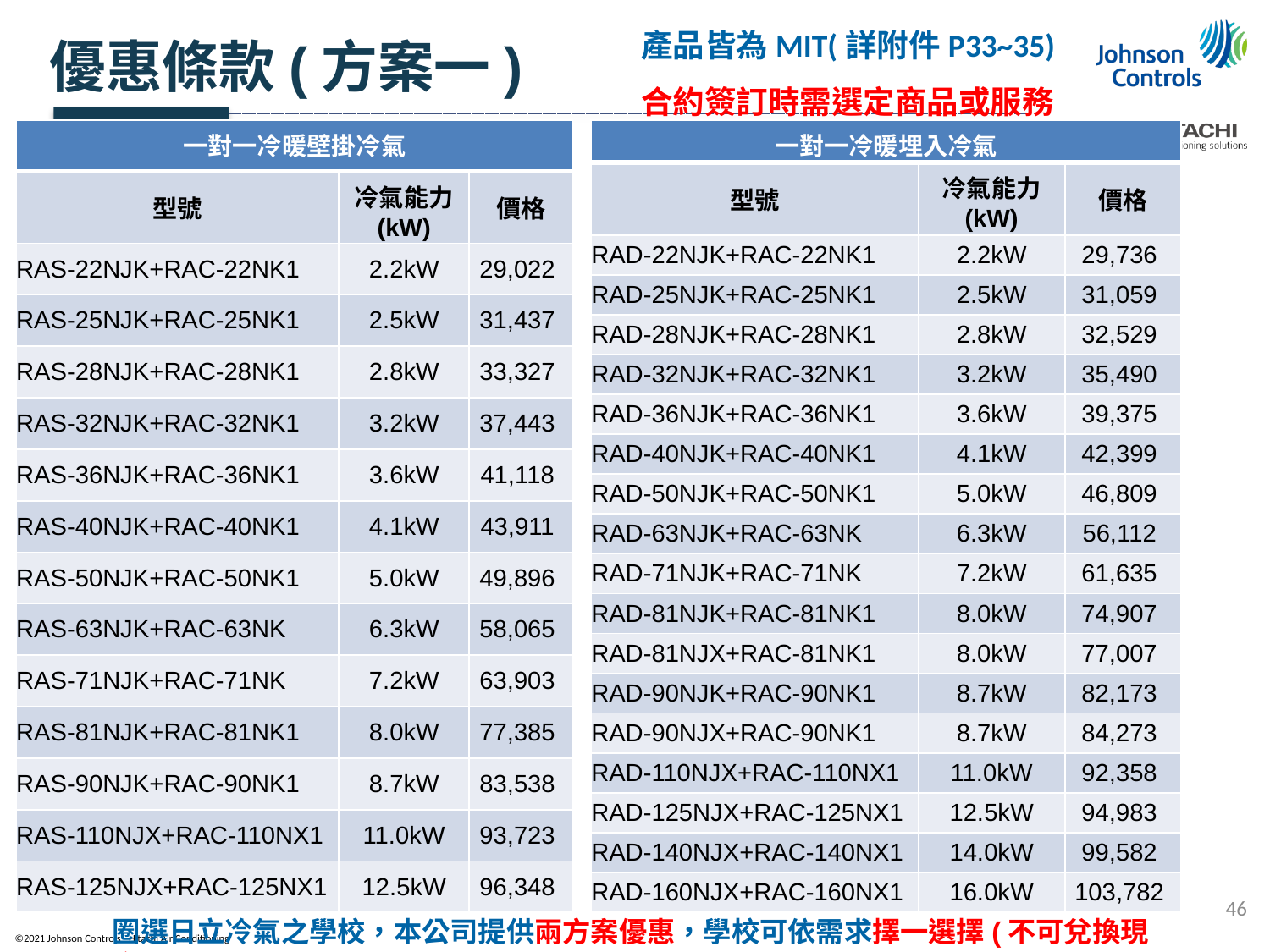

產品皆為MIT(詳附件P33~35)
合約簽訂時需選定商品或服務
優惠條款(方案一)

| 一對一冷暖壁掛冷氣 |  |  |
| --- | --- | --- |
| 型號 | 冷氣能力 (kW) | 價格 |
| RAS-22NJK+RAC-22NK1 | 2.2kW | 29,022 |
| RAS-25NJK+RAC-25NK1 | 2.5kW | 31,437 |
| RAS-28NJK+RAC-28NK1 | 2.8kW | 33,327 |
| RAS-32NJK+RAC-32NK1 | 3.2kW | 37,443 |
| RAS-36NJK+RAC-36NK1 | 3.6kW | 41,118 |
| RAS-40NJK+RAC-40NK1 | 4.1kW | 43,911 |
| RAS-50NJK+RAC-50NK1 | 5.0kW | 49,896 |
| RAS-63NJK+RAC-63NK | 6.3kW | 58,065 |
| RAS-71NJK+RAC-71NK | 7.2kW | 63,903 |
| RAS-81NJK+RAC-81NK1 | 8.0kW | 77,385 |
| RAS-90NJK+RAC-90NK1 | 8.7kW | 83,538 |
| RAS-110NJX+RAC-110NX1 | 11.0kW | 93,723 |
| RAS-125NJX+RAC-125NX1 | 12.5kW | 96,348 |
| 一對一冷暖埋入冷氣 |  |  |
| --- | --- | --- |
| 型號 | 冷氣能力 (kW) | 價格 |
| RAD-22NJK+RAC-22NK1 | 2.2kW | 29,736 |
| RAD-25NJK+RAC-25NK1 | 2.5kW | 31,059 |
| RAD-28NJK+RAC-28NK1 | 2.8kW | 32,529 |
| RAD-32NJK+RAC-32NK1 | 3.2kW | 35,490 |
| RAD-36NJK+RAC-36NK1 | 3.6kW | 39,375 |
| RAD-40NJK+RAC-40NK1 | 4.1kW | 42,399 |
| RAD-50NJK+RAC-50NK1 | 5.0kW | 46,809 |
| RAD-63NJK+RAC-63NK | 6.3kW | 56,112 |
| RAD-71NJK+RAC-71NK | 7.2kW | 61,635 |
| RAD-81NJK+RAC-81NK1 | 8.0kW | 74,907 |
| RAD-81NJX+RAC-81NK1 | 8.0kW | 77,007 |
| RAD-90NJK+RAC-90NK1 | 8.7kW | 82,173 |
| RAD-90NJX+RAC-90NK1 | 8.7kW | 84,273 |
| RAD-110NJX+RAC-110NX1 | 11.0kW | 92,358 |
| RAD-125NJX+RAC-125NX1 | 12.5kW | 94,983 |
| RAD-140NJX+RAC-140NX1 | 14.0kW | 99,582 |
| RAD-160NJX+RAC-160NX1 | 16.0kW | 103,782 |
46
圈選日立冷氣之學校，本公司提供兩方案優惠，學校可依需求擇一選擇(不可兌換現金)